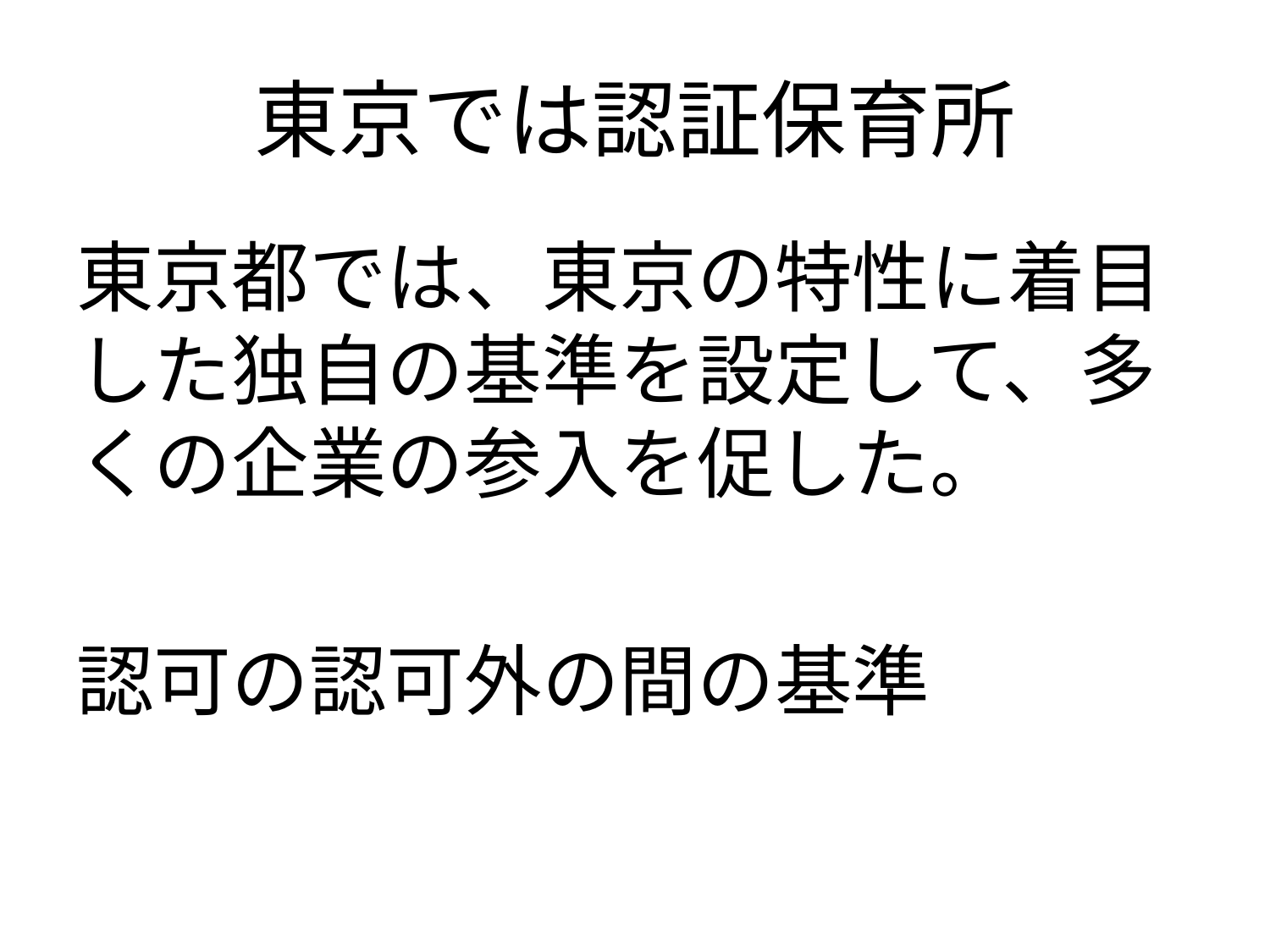

# 東京では認証保育所
東京都では、東京の特性に着目した独自の基準を設定して、多くの企業の参入を促した。

認可の認可外の間の基準